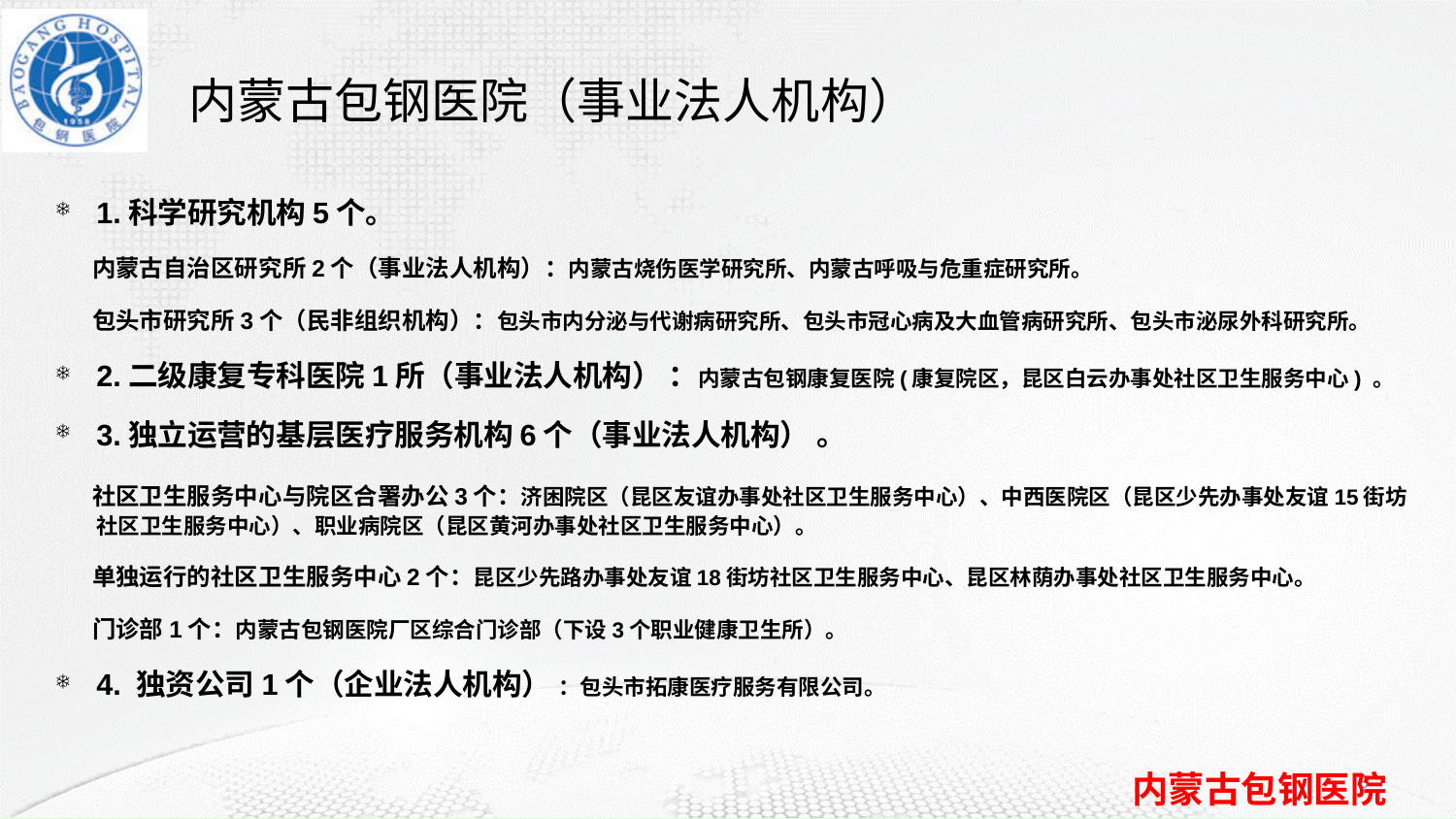

# 内蒙古包钢医院（事业法人机构）
1.科学研究机构5个。
      内蒙古自治区研究所2个（事业法人机构）：内蒙古烧伤医学研究所、内蒙古呼吸与危重症研究所。
      包头市研究所3个（民非组织机构）：包头市内分泌与代谢病研究所、包头市冠心病及大血管病研究所、包头市泌尿外科研究所。
2.二级康复专科医院1所（事业法人机构） ：内蒙古包钢康复医院(康复院区，昆区白云办事处社区卫生服务中心) 。
3.独立运营的基层医疗服务机构6个（事业法人机构） 。
      社区卫生服务中心与院区合署办公3个：济困院区（昆区友谊办事处社区卫生服务中心）、中西医院区（昆区少先办事处友谊15街坊社区卫生服务中心）、职业病院区（昆区黄河办事处社区卫生服务中心）。
      单独运行的社区卫生服务中心2个：昆区少先路办事处友谊18街坊社区卫生服务中心、昆区林荫办事处社区卫生服务中心。
      门诊部1个：内蒙古包钢医院厂区综合门诊部（下设3个职业健康卫生所）。
4. 独资公司1个（企业法人机构） ：包头市拓康医疗服务有限公司。